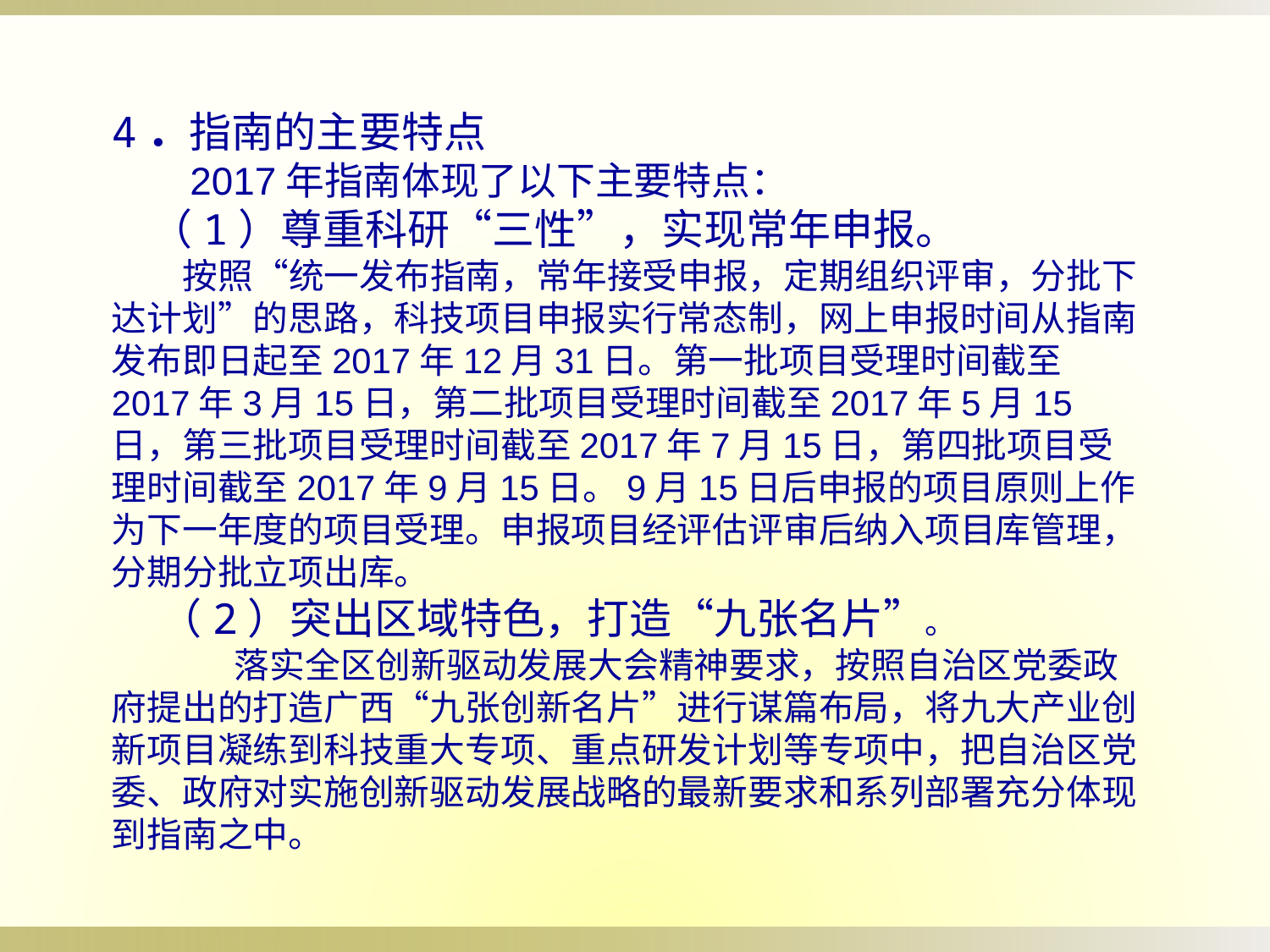

4．指南的主要特点
          2017年指南体现了以下主要特点：
   （1）尊重科研“三性”，实现常年申报。
        按照“统一发布指南，常年接受申报，定期组织评审，分批下达计划”的思路，科技项目申报实行常态制，网上申报时间从指南发布即日起至2017年12月31日。第一批项目受理时间截至2017年3月15日，第二批项目受理时间截至2017年5月15日，第三批项目受理时间截至2017年7月15日，第四批项目受理时间截至2017年9月15日。9月15日后申报的项目原则上作为下一年度的项目受理。申报项目经评估评审后纳入项目库管理，分期分批立项出库。
    （2）突出区域特色，打造“九张名片”。
                落实全区创新驱动发展大会精神要求，按照自治区党委政府提出的打造广西“九张创新名片”进行谋篇布局，将九大产业创新项目凝练到科技重大专项、重点研发计划等专项中，把自治区党委、政府对实施创新驱动发展战略的最新要求和系列部署充分体现到指南之中。